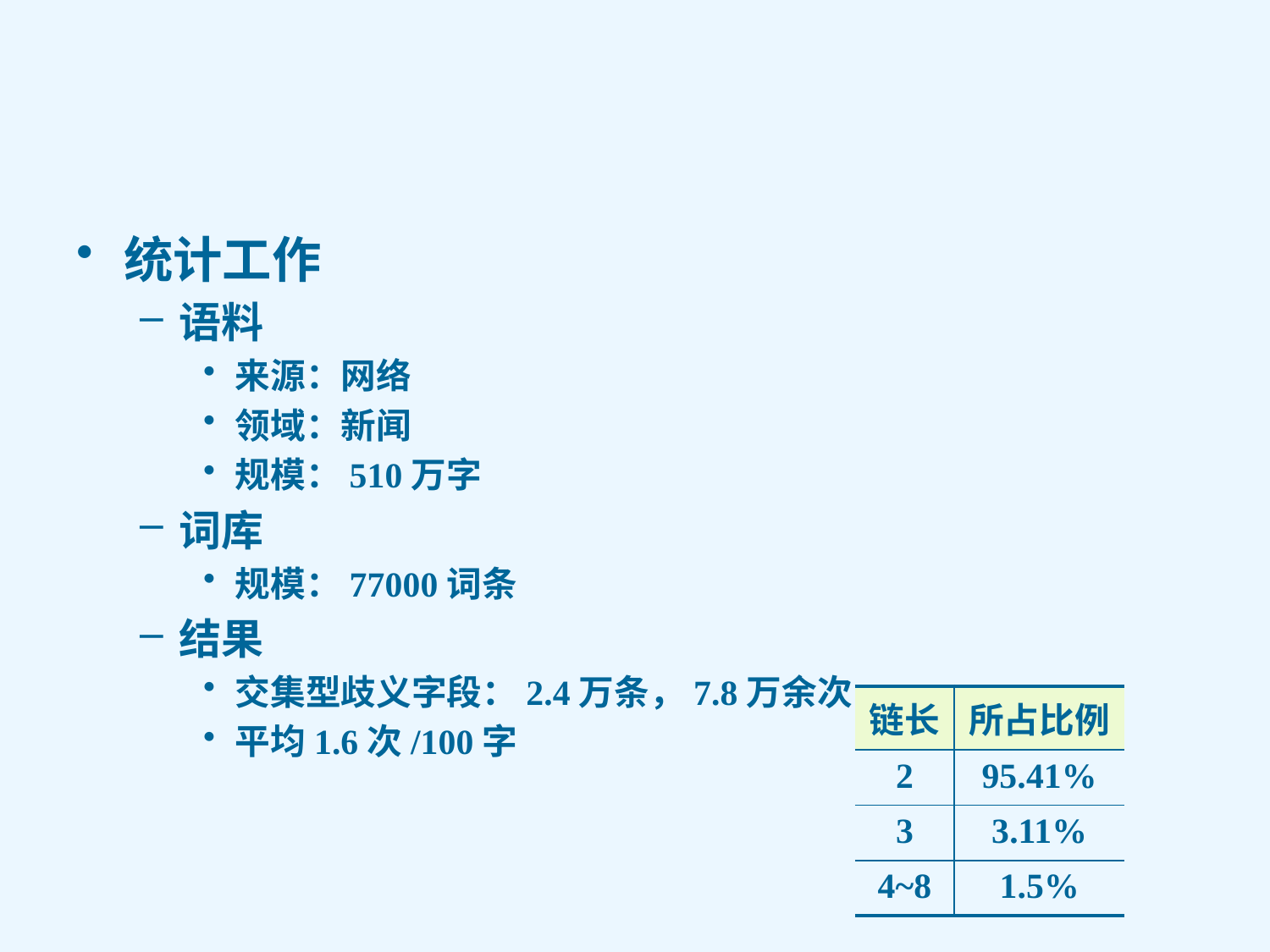

#
统计工作
语料
来源：网络
领域：新闻
规模：510万字
词库
规模：77000词条
结果
交集型歧义字段：2.4万条，7.8万余次
平均1.6次/100字
| 链长 | 所占比例 |
| --- | --- |
| 2 | 95.41% |
| 3 | 3.11% |
| 4~8 | 1.5% |